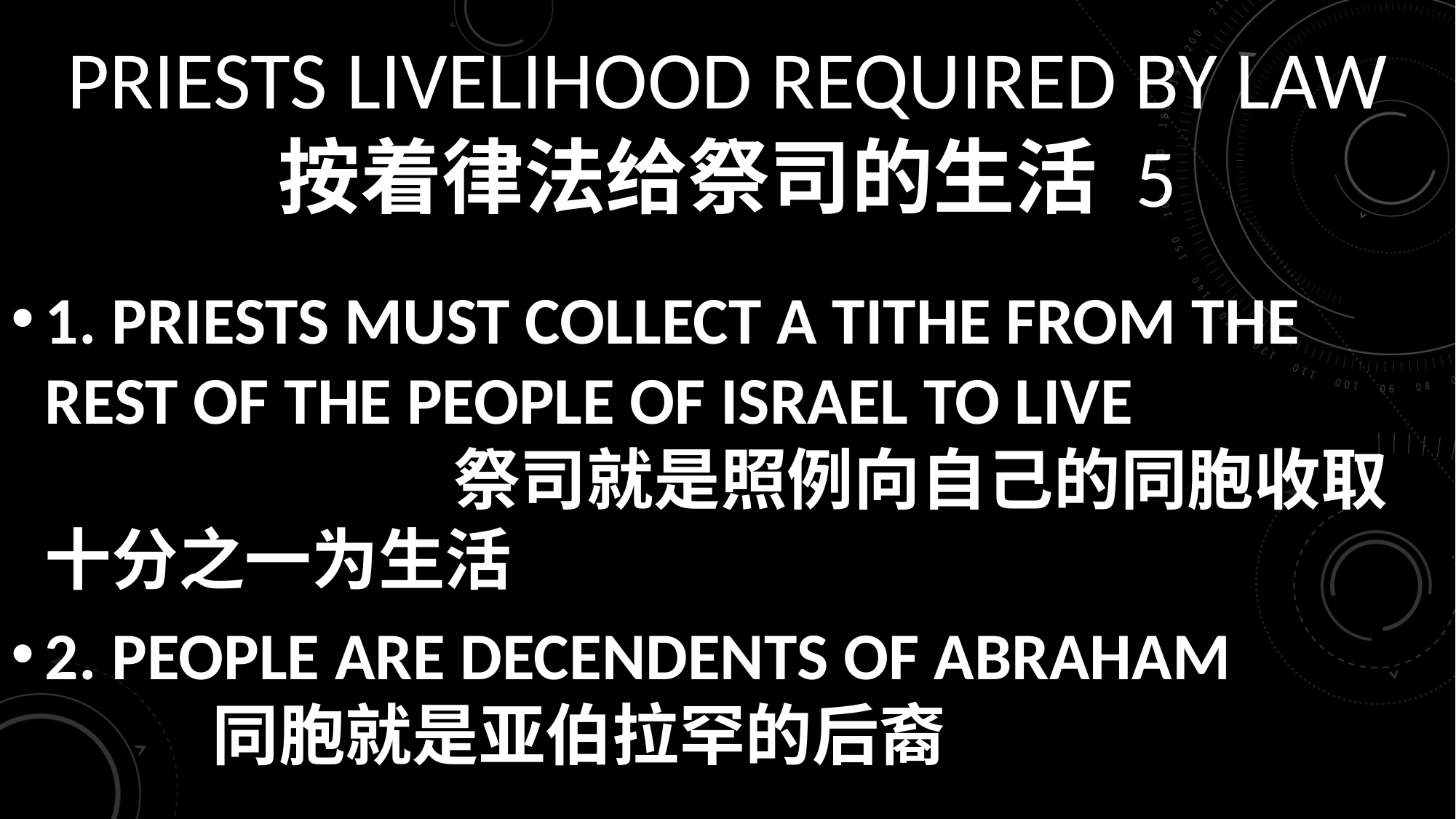

# PRIESTS LIVELIHOOD REQUIRED BY LAW 按着律法给祭司的生活 5
1. PRIESTS MUST COLLECT A TITHE FROM THE REST OF THE PEOPLE OF ISRAEL TO LIVE                                               祭司就是照例向自己的同胞收取十分之一为生活
2. PEOPLE ARE DECENDENTS OF ABRAHAM                         同胞就是亚伯拉罕的后裔